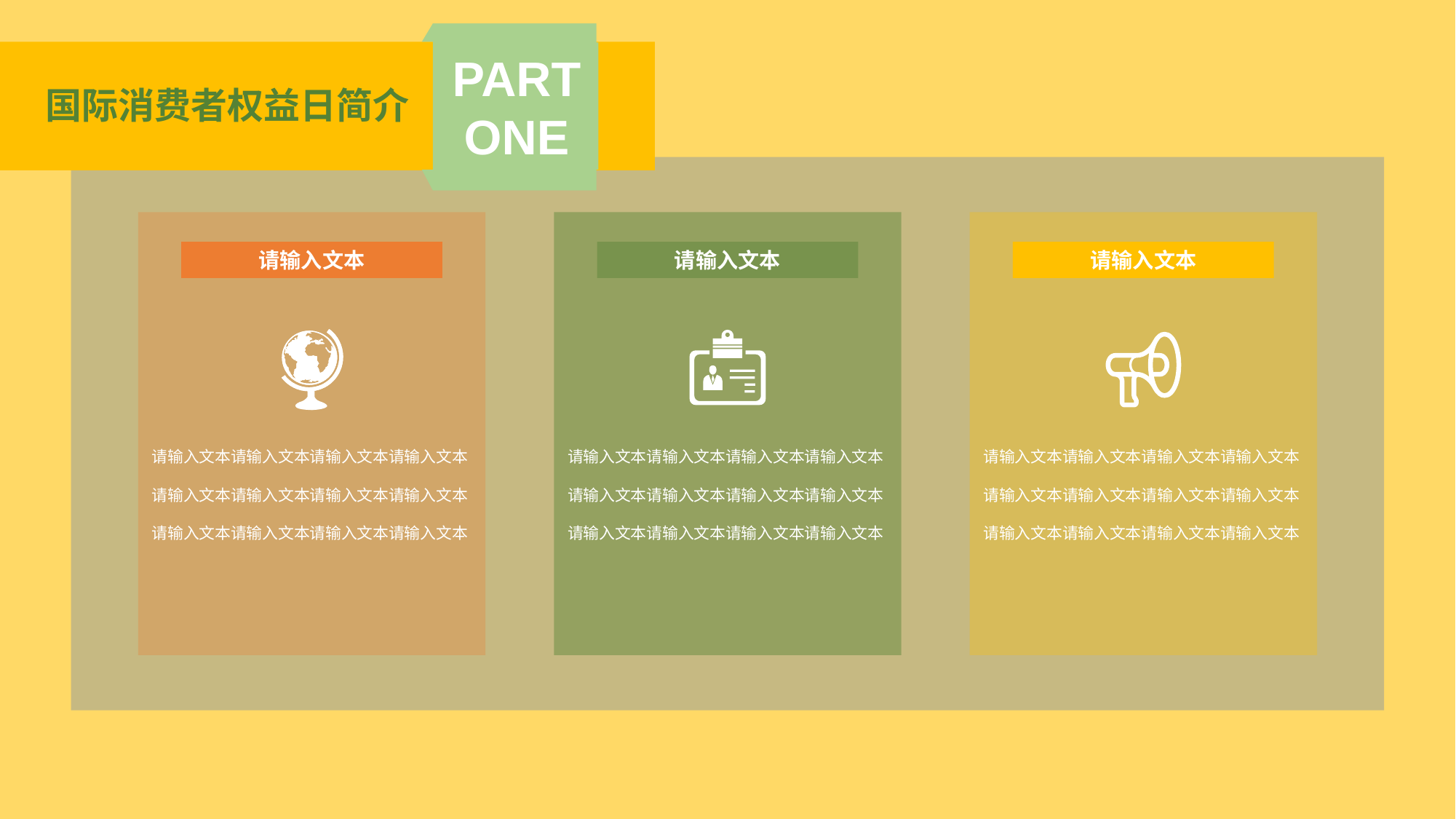

PART ONE

国际消费者权益日简介

请输入文本
请输入文本
请输入文本

请输入文本请输入文本请输入文本请输入文本请输入文本请输入文本请输入文本请输入文本请输入文本请输入文本请输入文本请输入文本
请输入文本请输入文本请输入文本请输入文本请输入文本请输入文本请输入文本请输入文本请输入文本请输入文本请输入文本请输入文本
请输入文本请输入文本请输入文本请输入文本请输入文本请输入文本请输入文本请输入文本请输入文本请输入文本请输入文本请输入文本